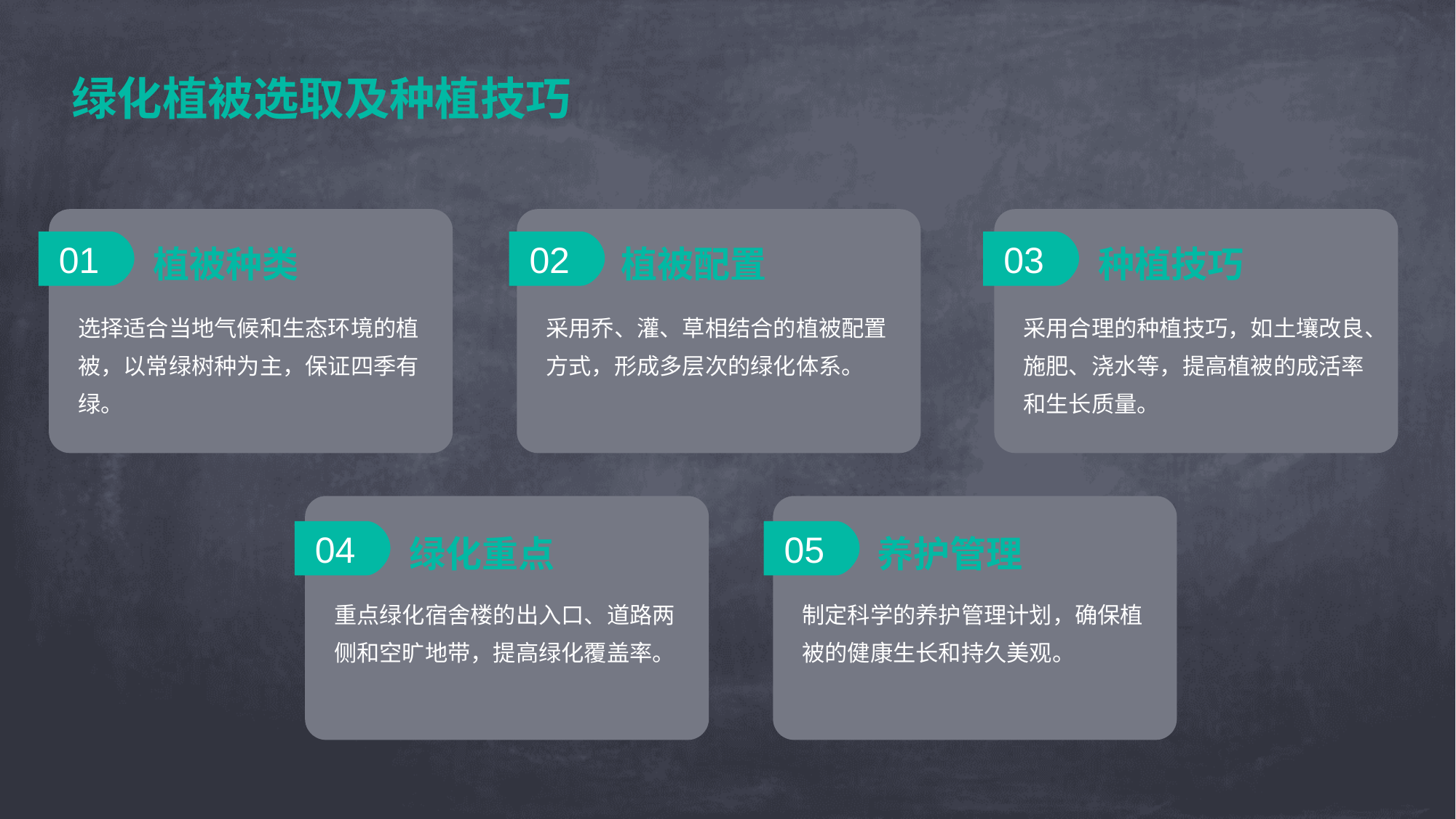

绿化植被选取及种植技巧

植被种类
植被配置
种植技巧
01
02
03
选择适合当地气候和生态环境的植被，以常绿树种为主，保证四季有绿。
采用乔、灌、草相结合的植被配置方式，形成多层次的绿化体系。
采用合理的种植技巧，如土壤改良、施肥、浇水等，提高植被的成活率和生长质量。

绿化重点
养护管理
04
05
重点绿化宿舍楼的出入口、道路两侧和空旷地带，提高绿化覆盖率。
制定科学的养护管理计划，确保植被的健康生长和持久美观。